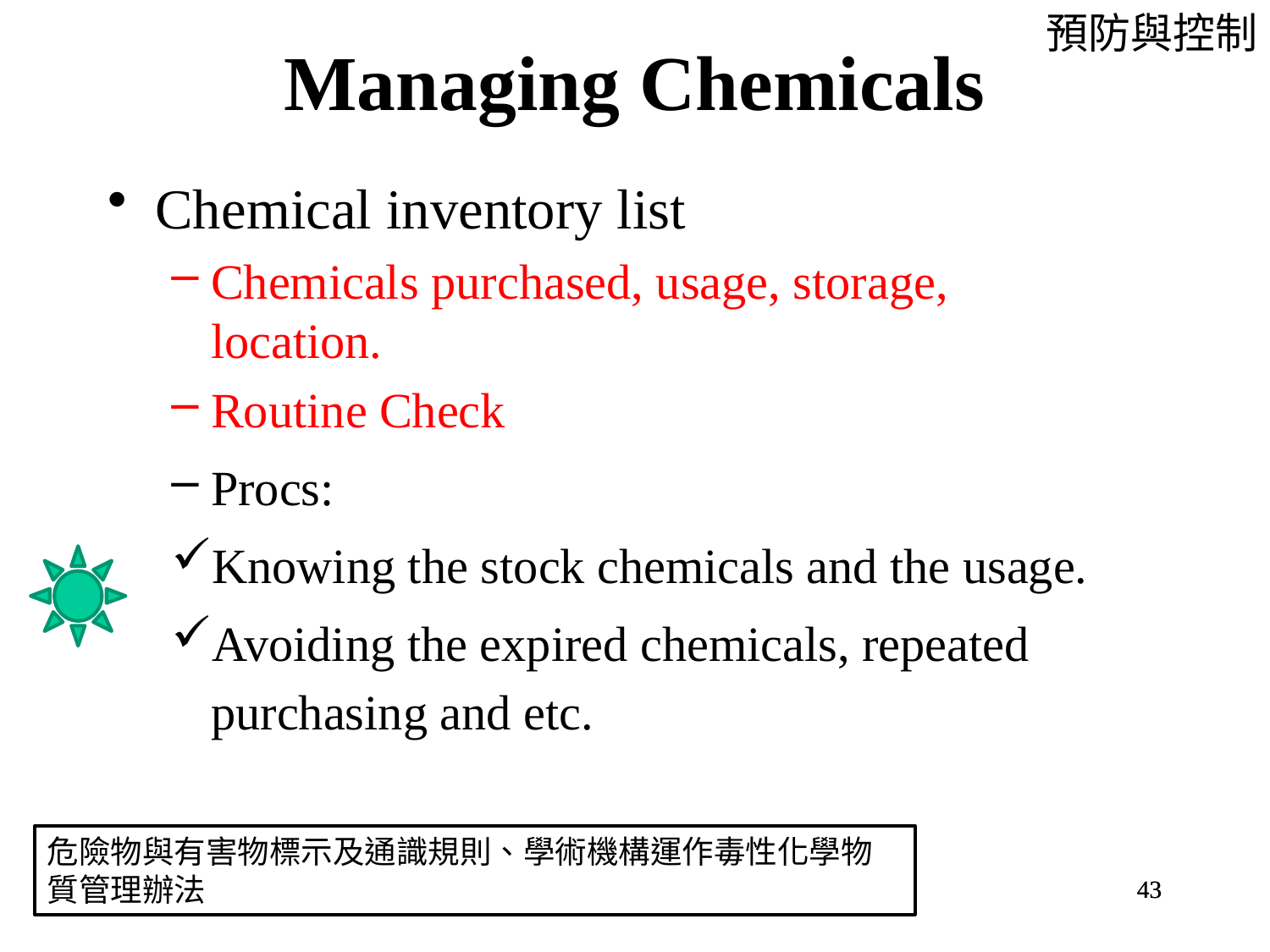

# Managing Chemicals
預防與控制
Chemical inventory list
Chemicals purchased, usage, storage, location.
Routine Check
Procs:
Knowing the stock chemicals and the usage.
Avoiding the expired chemicals, repeated purchasing and etc.

危險物與有害物標示及通識規則、學術機構運作毒性化學物質管理辦法
43
43